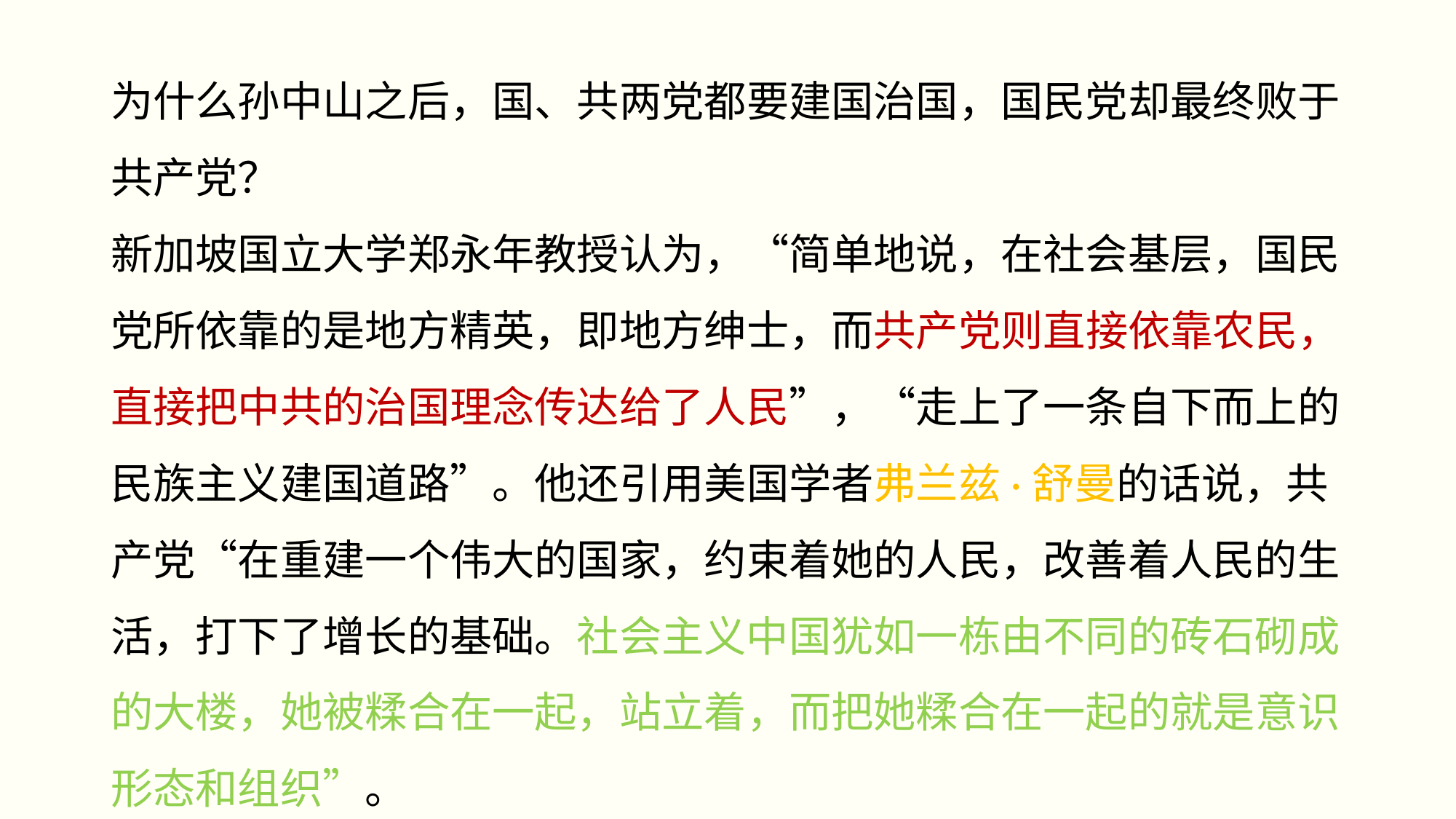

# 为什么孙中山之后，国、共两党都要建国治国，国民党却最终败于共产党？ 新加坡国立大学郑永年教授认为，“简单地说，在社会基层，国民党所依靠的是地方精英，即地方绅士，而共产党则直接依靠农民，直接把中共的治国理念传达给了人民”，“走上了一条自下而上的民族主义建国道路”。他还引用美国学者弗兰兹·舒曼的话说，共产党“在重建一个伟大的国家，约束着她的人民，改善着人民的生活，打下了增长的基础。社会主义中国犹如一栋由不同的砖石砌成的大楼，她被糅合在一起，站立着，而把她糅合在一起的就是意识形态和组织”。